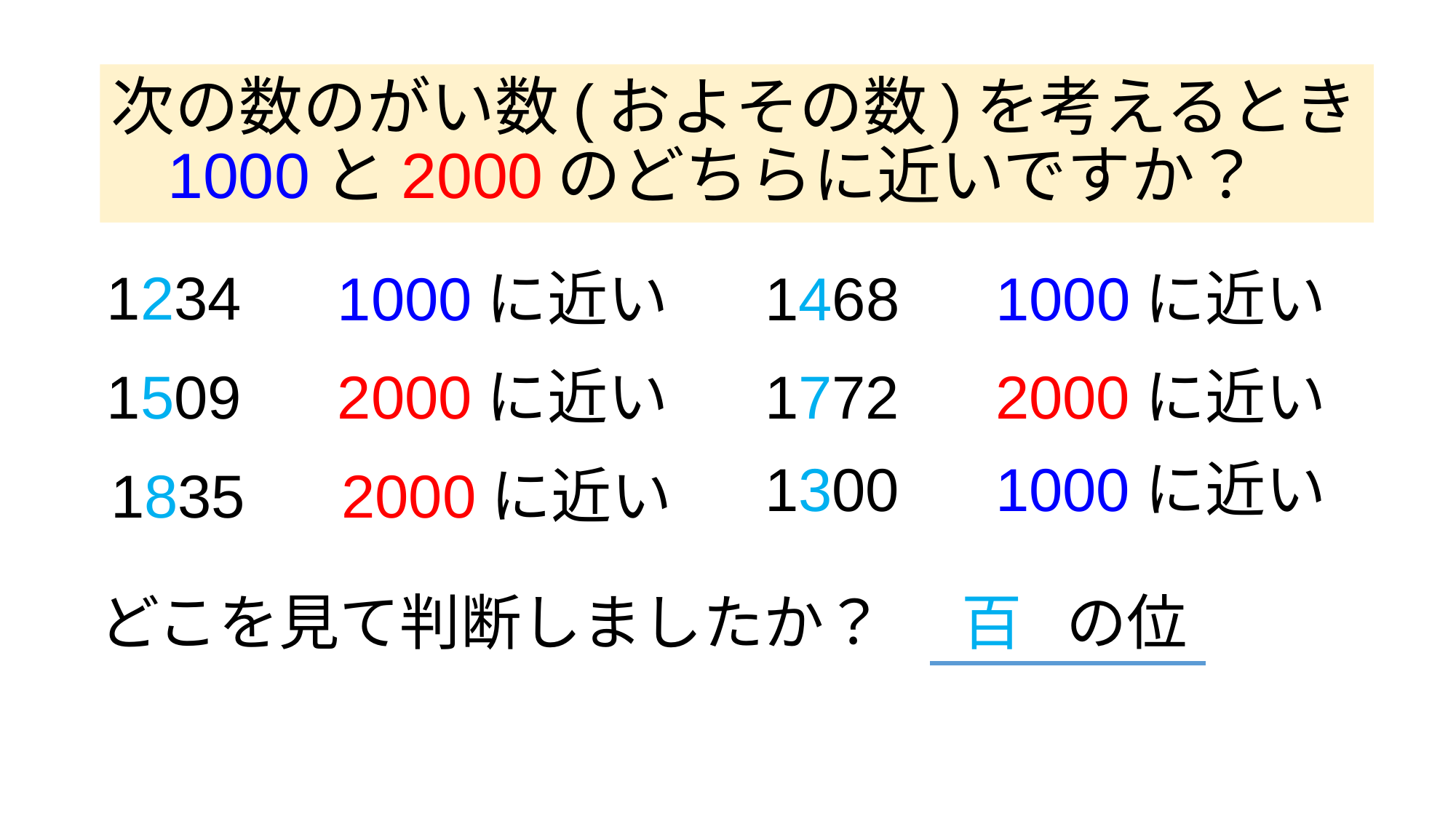

# 次の数のがい数(およその数)を考えるとき 1000と2000のどちらに近いですか？
1234
1000に近い
1468
1000に近い
1509
2000に近い
1772
2000に近い
1300
1000に近い
1835
2000に近い
どこを見て判断しましたか？　　　の位
百